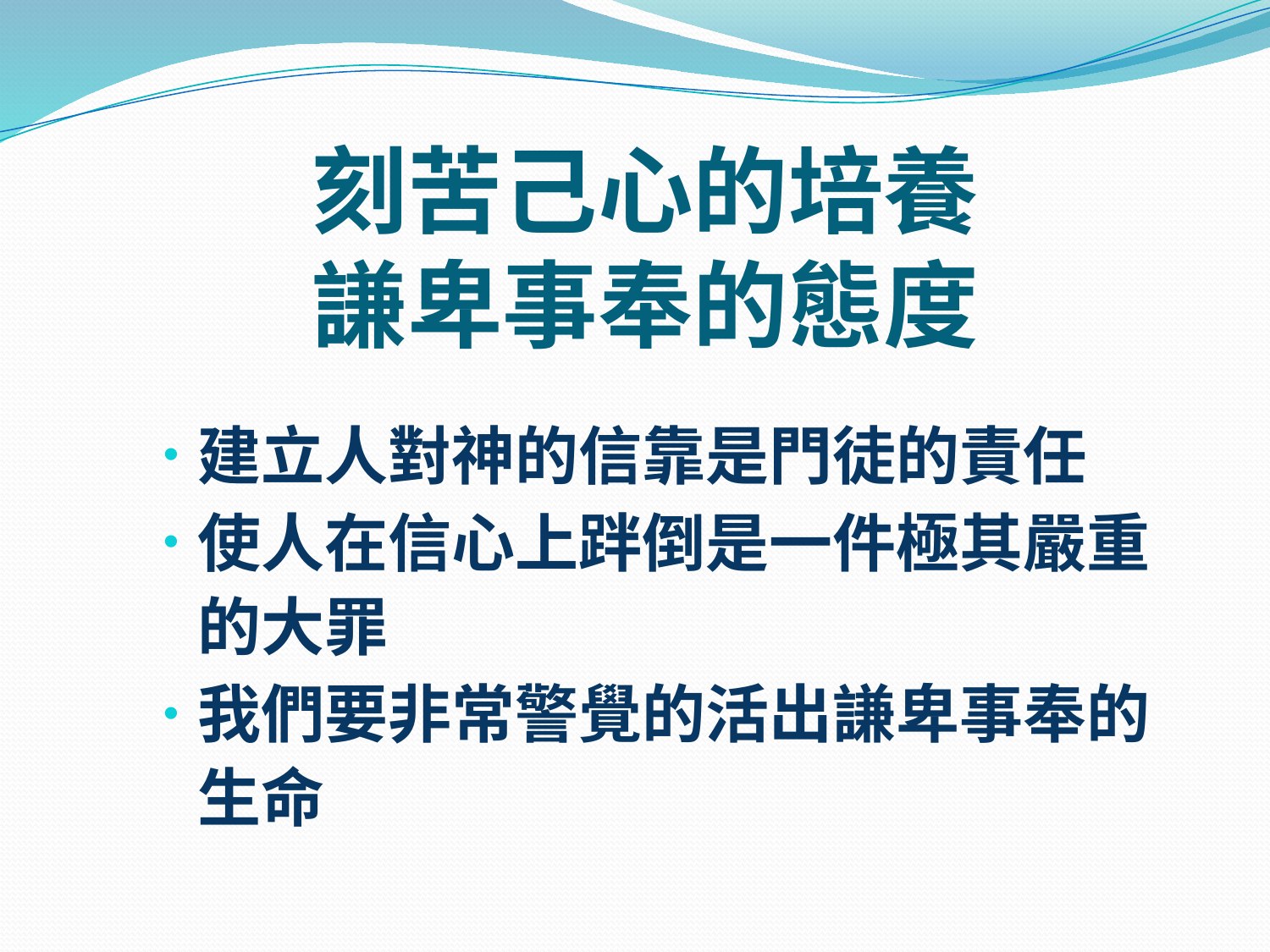

# 刻苦己心的培養 謙卑事奉的態度
建立人對神的信靠是門徒的責任
使人在信心上跘倒是一件極其嚴重的大罪
我們要非常警覺的活出謙卑事奉的生命